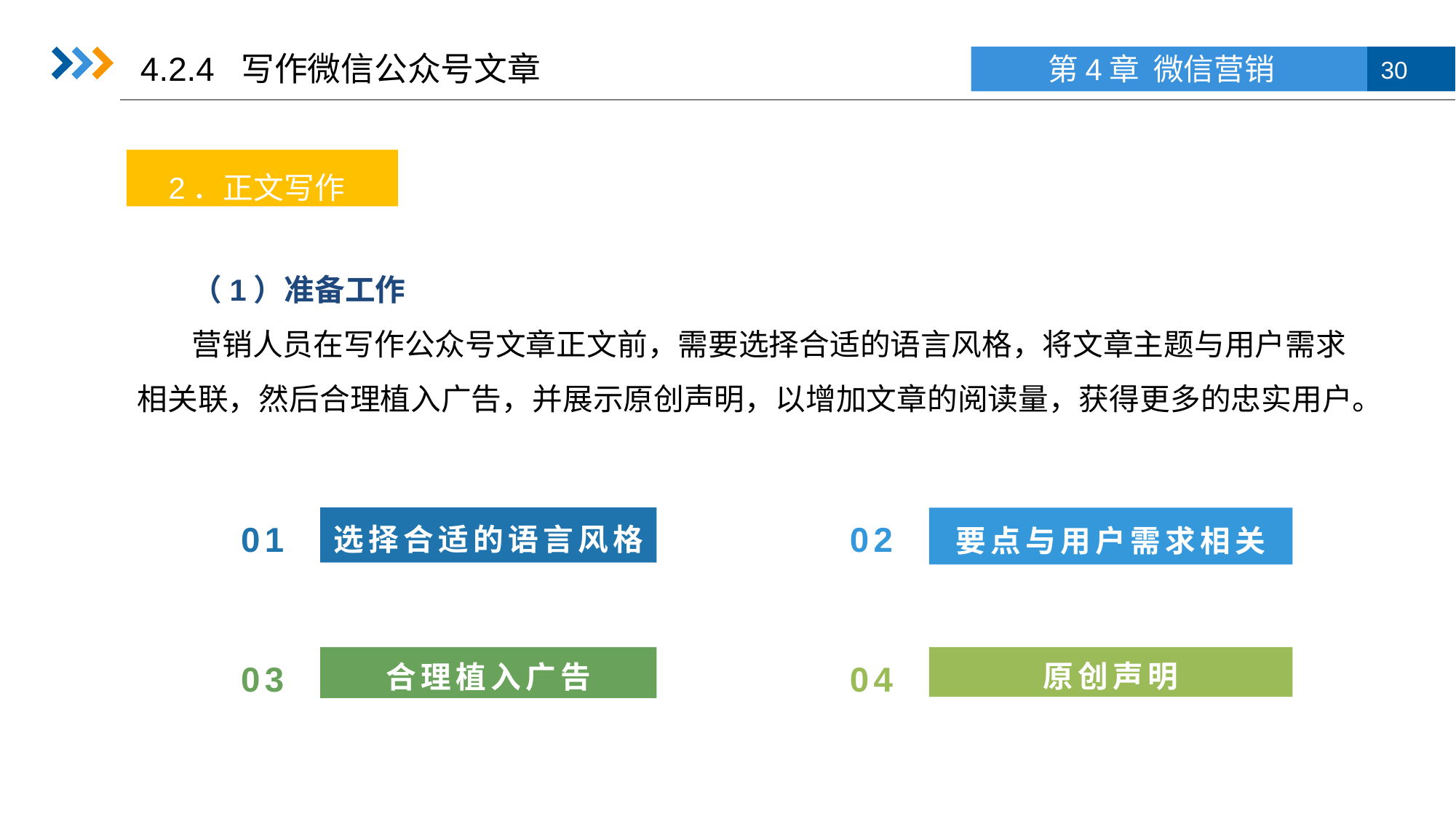

4.2.4  写作微信公众号文章
2．正文写作
（1）准备工作
营销人员在写作公众号文章正文前，需要选择合适的语言风格，将文章主题与用户需求相关联，然后合理植入广告，并展示原创声明，以增加文章的阅读量，获得更多的忠实用户。
01
02
要点与用户需求相关
04
原创声明
选择合适的语言风格
03
合理植入广告